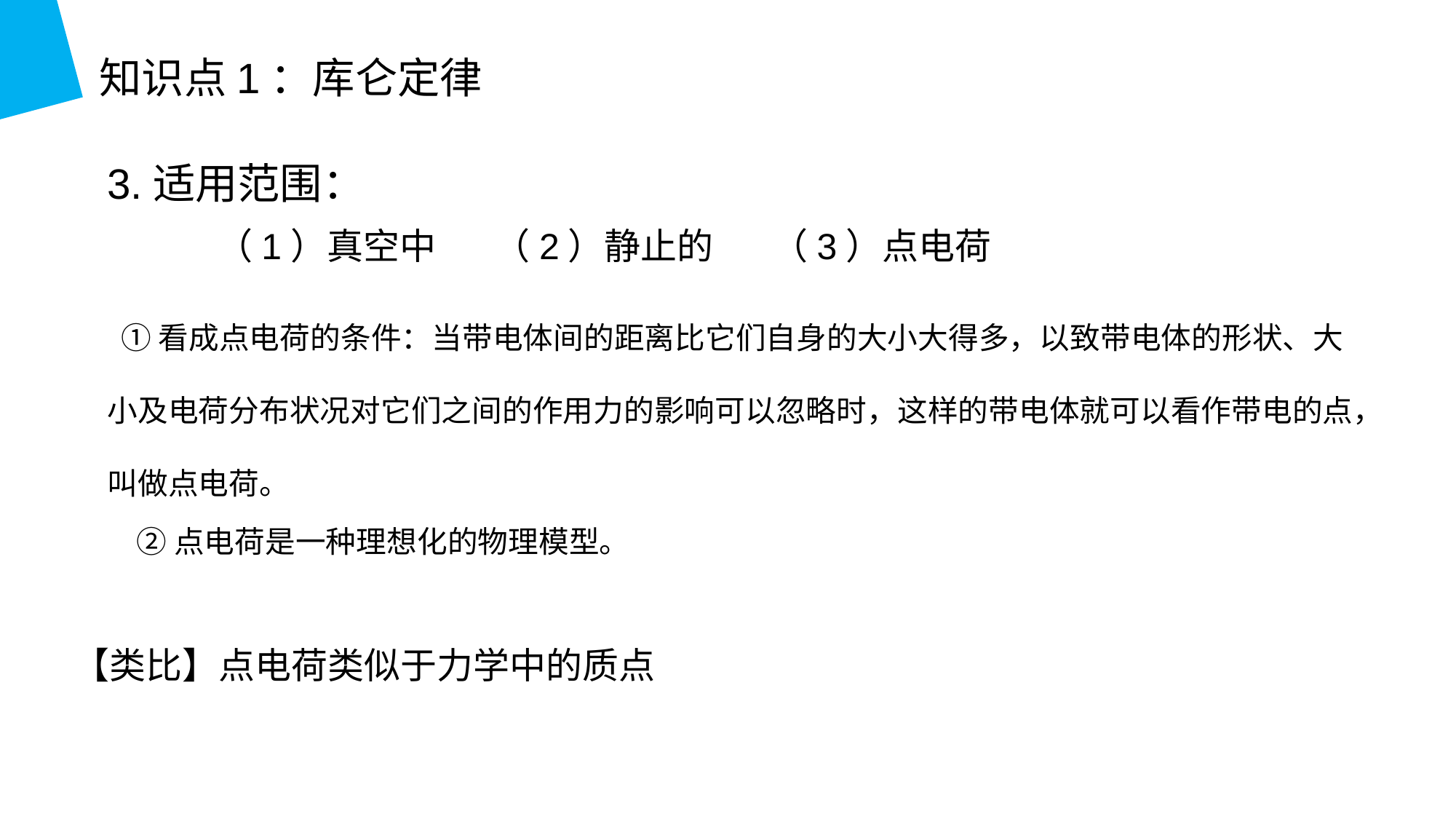

知识点1：库仑定律
3.适用范围：
（1）真空中
（2）静止的
（3）点电荷
  ①看成点电荷的条件：当带电体间的距离比它们自身的大小大得多，以致带电体的形状、大小及电荷分布状况对它们之间的作用力的影响可以忽略时，这样的带电体就可以看作带电的点，叫做点电荷。

②点电荷是一种理想化的物理模型。
【类比】点电荷类似于力学中的质点